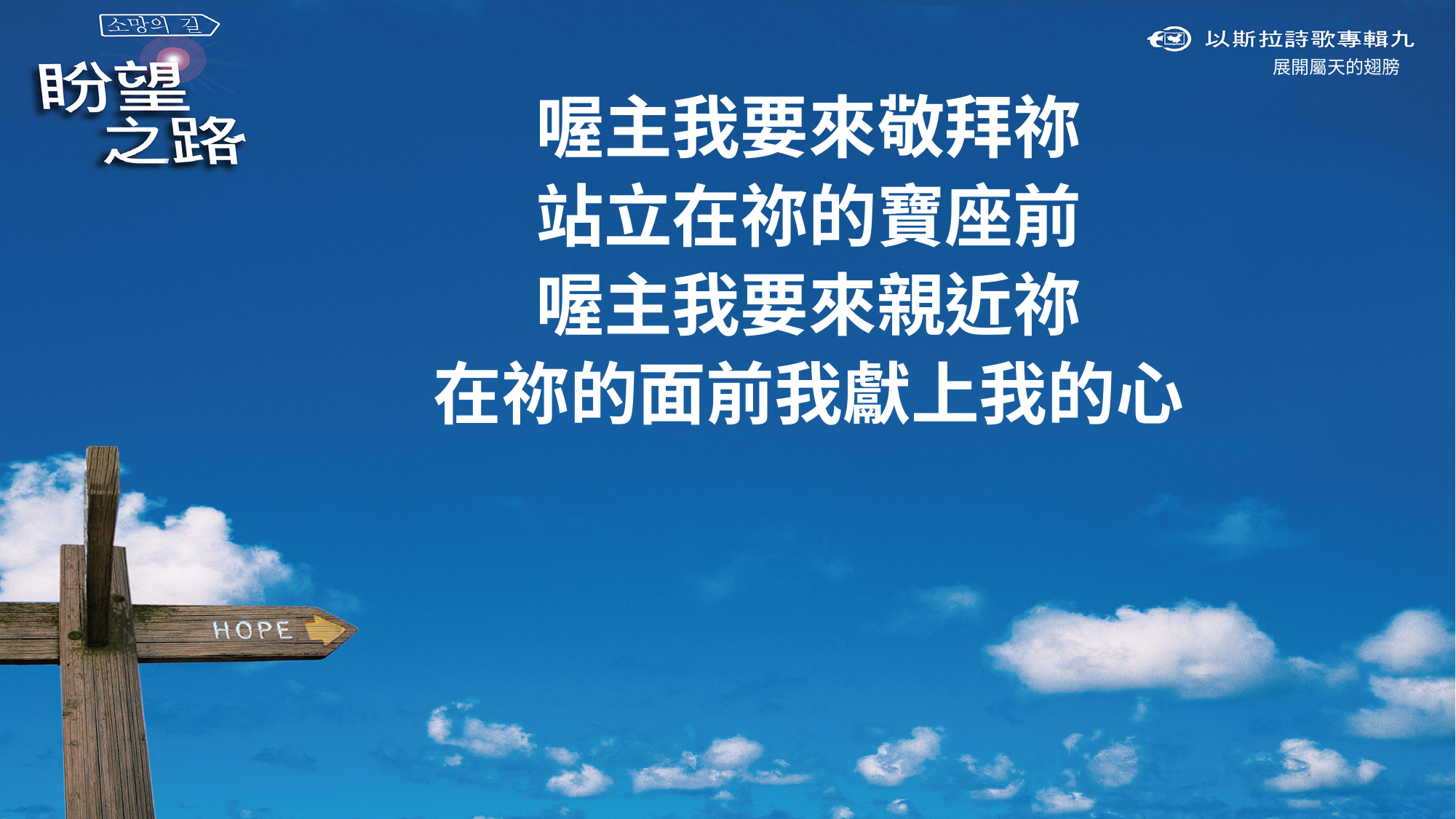

展開屬天的翅膀
喔主我要來敬拜祢
站立在祢的寶座前
喔主我要來親近祢
在祢的面前我獻上我的心